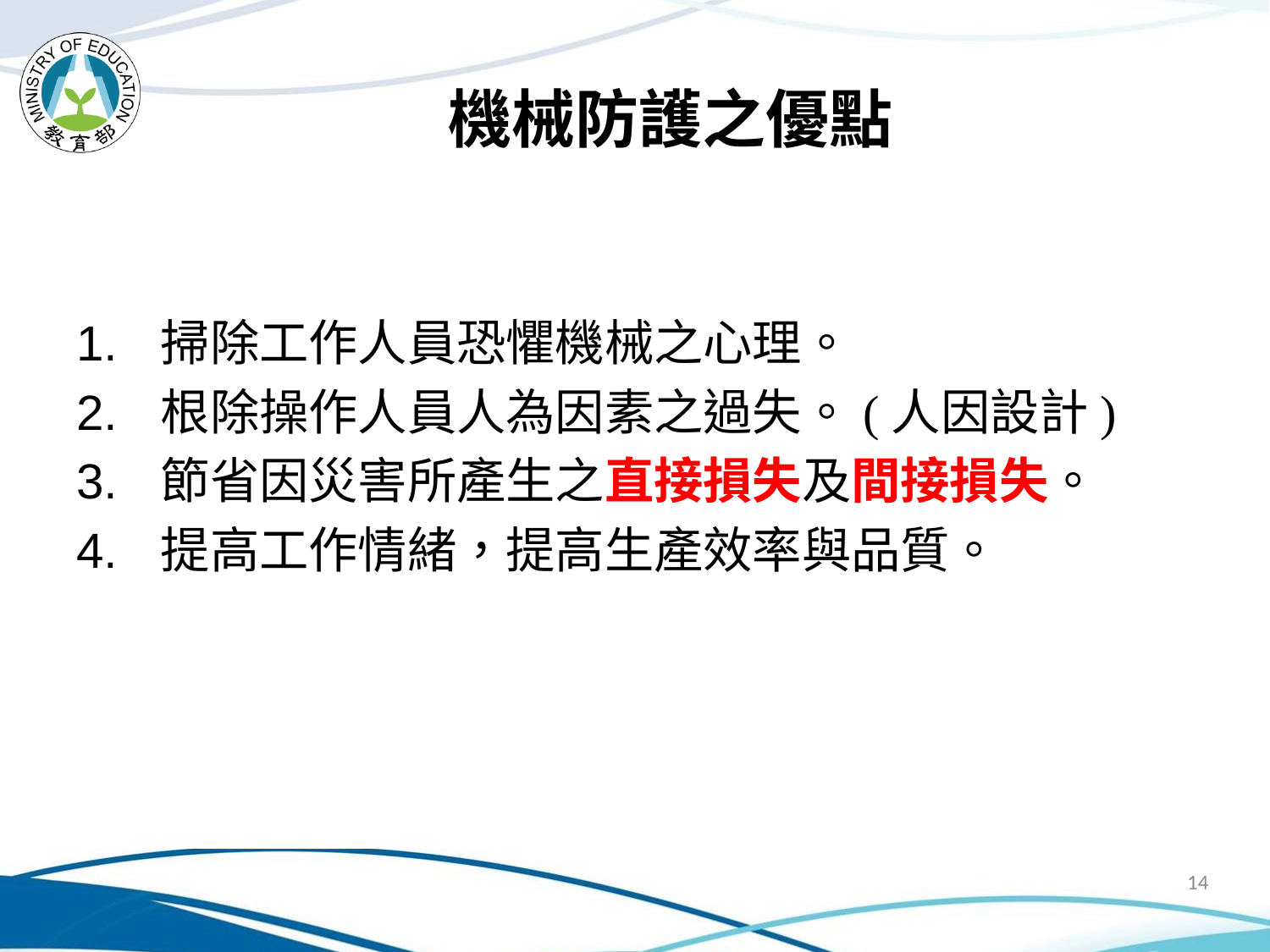

# 機械防護之優點

掃除工作人員恐懼機械之心理。
根除操作人員人為因素之過失。(人因設計)
節省因災害所產生之直接損失及間接損失。
提高工作情緒，提高生產效率與品質。
14